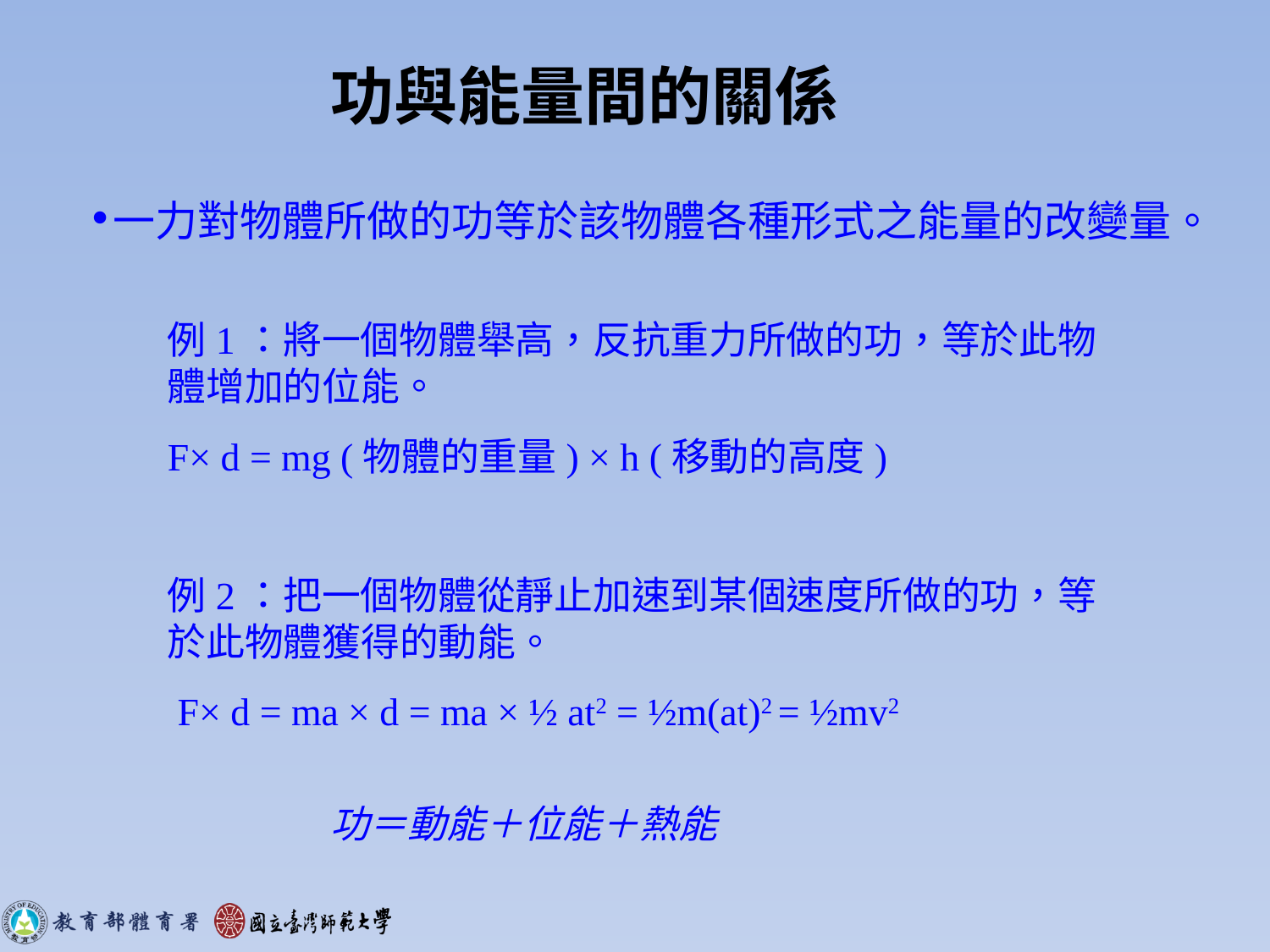

功與能量間的關係
一力對物體所做的功等於該物體各種形式之能量的改變量。
例1：將一個物體舉高，反抗重力所做的功，等於此物體增加的位能。
F× d = mg (物體的重量) × h (移動的高度)

例2：把一個物體從靜止加速到某個速度所做的功，等於此物體獲得的動能。
 F× d = ma × d = ma × ½ at2 = ½m(at)2 = ½mv2
功＝動能＋位能＋熱能